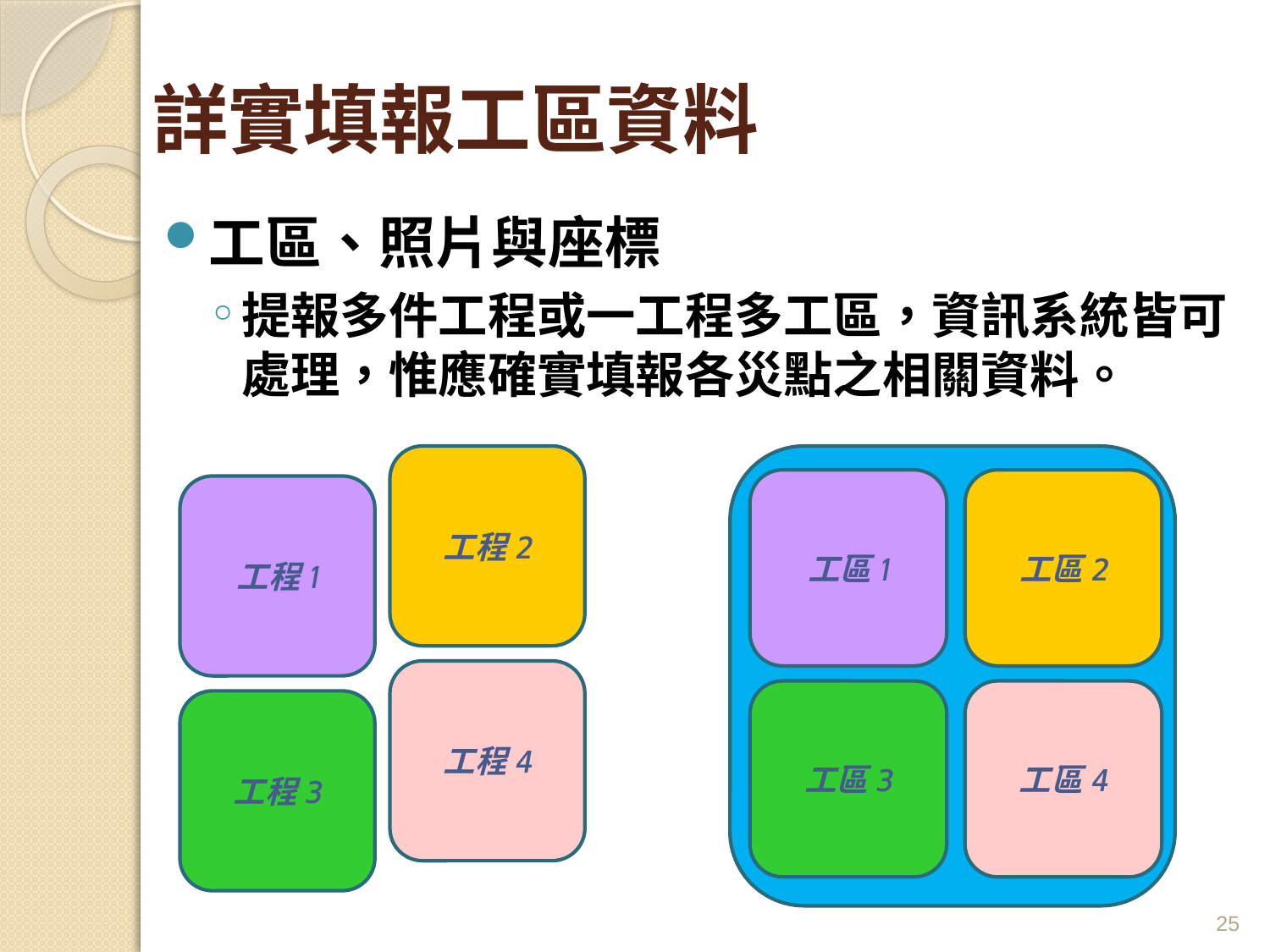

# 詳實填報工區資料
工區、照片與座標
提報多件工程或一工程多工區，資訊系統皆可處理，惟應確實填報各災點之相關資料。
工程2

工區1
工區2
工程1
工程4
工區3
工區4
工程3
25